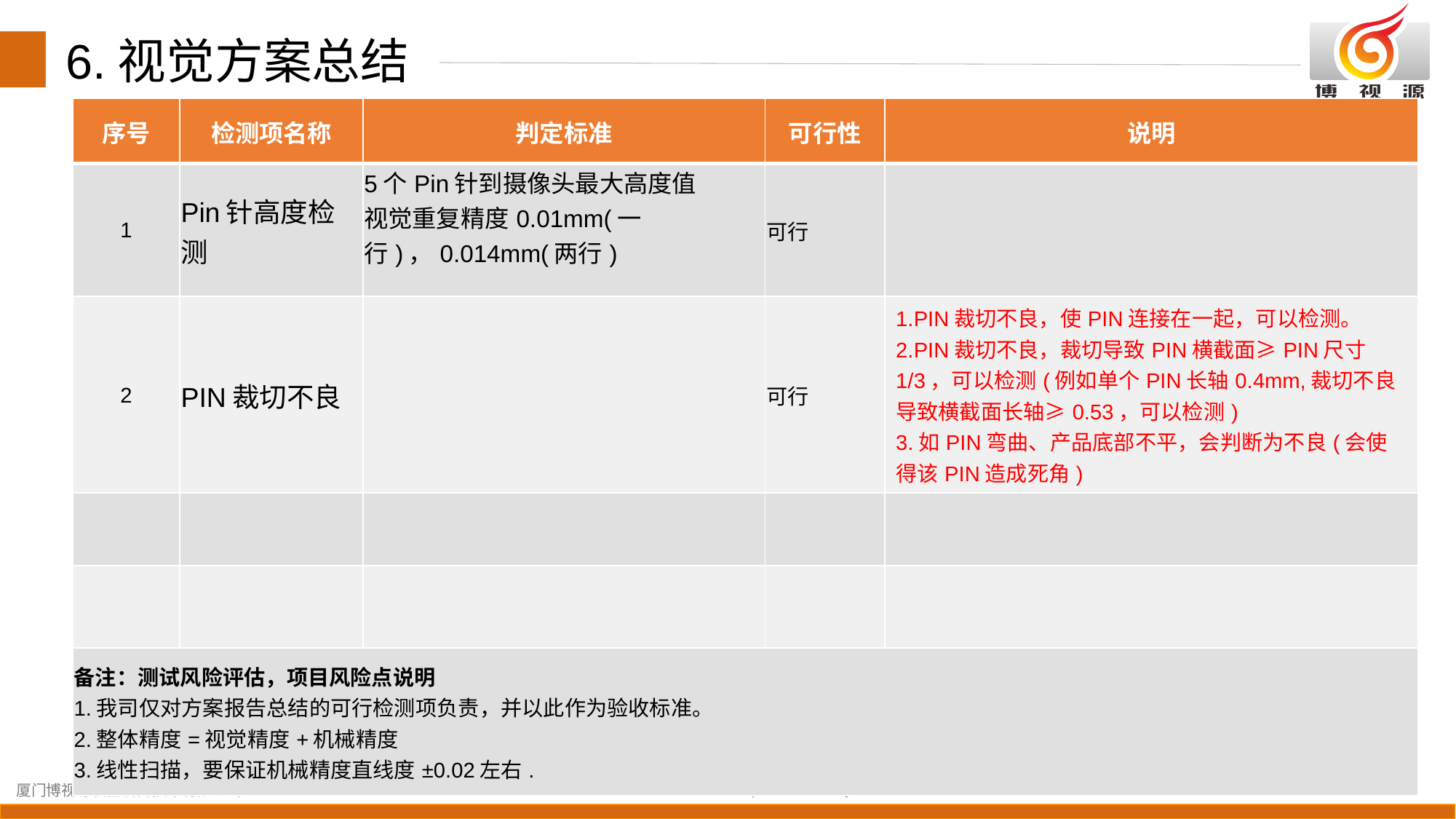

6.视觉方案总结
| 序号 | 检测项名称 | 判定标准 | 可行性 | 说明 |
| --- | --- | --- | --- | --- |
| 1 | Pin针高度检测 | 5个Pin针到摄像头最大高度值 视觉重复精度0.01mm(一行)，0.014mm(两行) | 可行 |  |
| 2 | PIN裁切不良 |  | 可行 | 1.PIN裁切不良，使PIN连接在一起，可以检测。 2.PIN裁切不良，裁切导致PIN横截面≥PIN尺寸1/3，可以检测(例如单个PIN长轴0.4mm,裁切不良导致横截面长轴≥0.53，可以检测) 3.如PIN弯曲、产品底部不平，会判断为不良(会使得该PIN造成死角) |
|  |  |  |  |  |
|  |  |  |  |  |
| 备注：测试风险评估，项目风险点说明 1.我司仅对方案报告总结的可行检测项负责，并以此作为验收标准。 2.整体精度=视觉精度+机械精度 3.线性扫描，要保证机械精度直线度±0.02左右. |  |  |  |  |